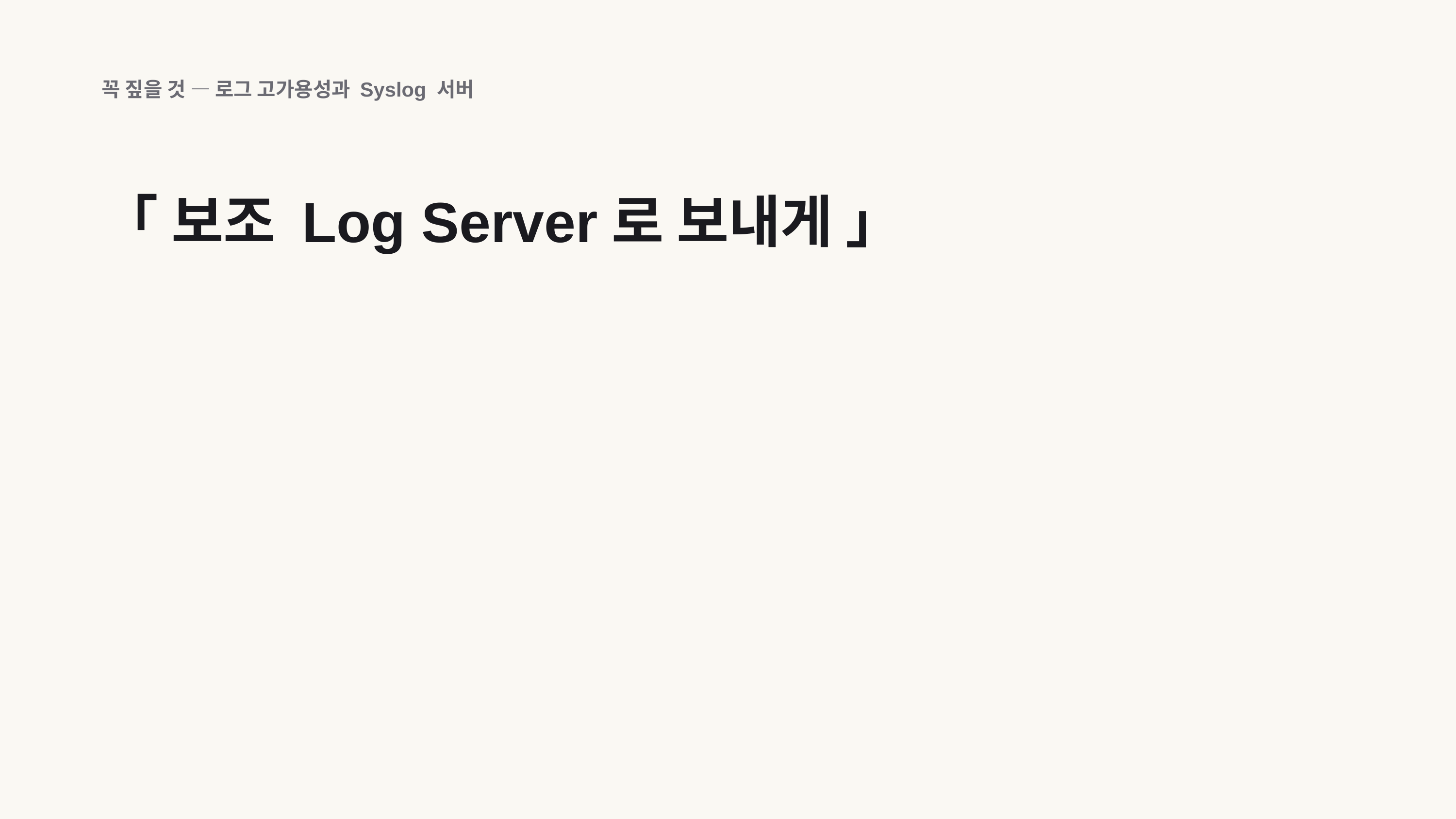

꼭 짚을 것 — 로그 고가용성과 Syslog 서버
「 보조 Log Server로 보내게 」